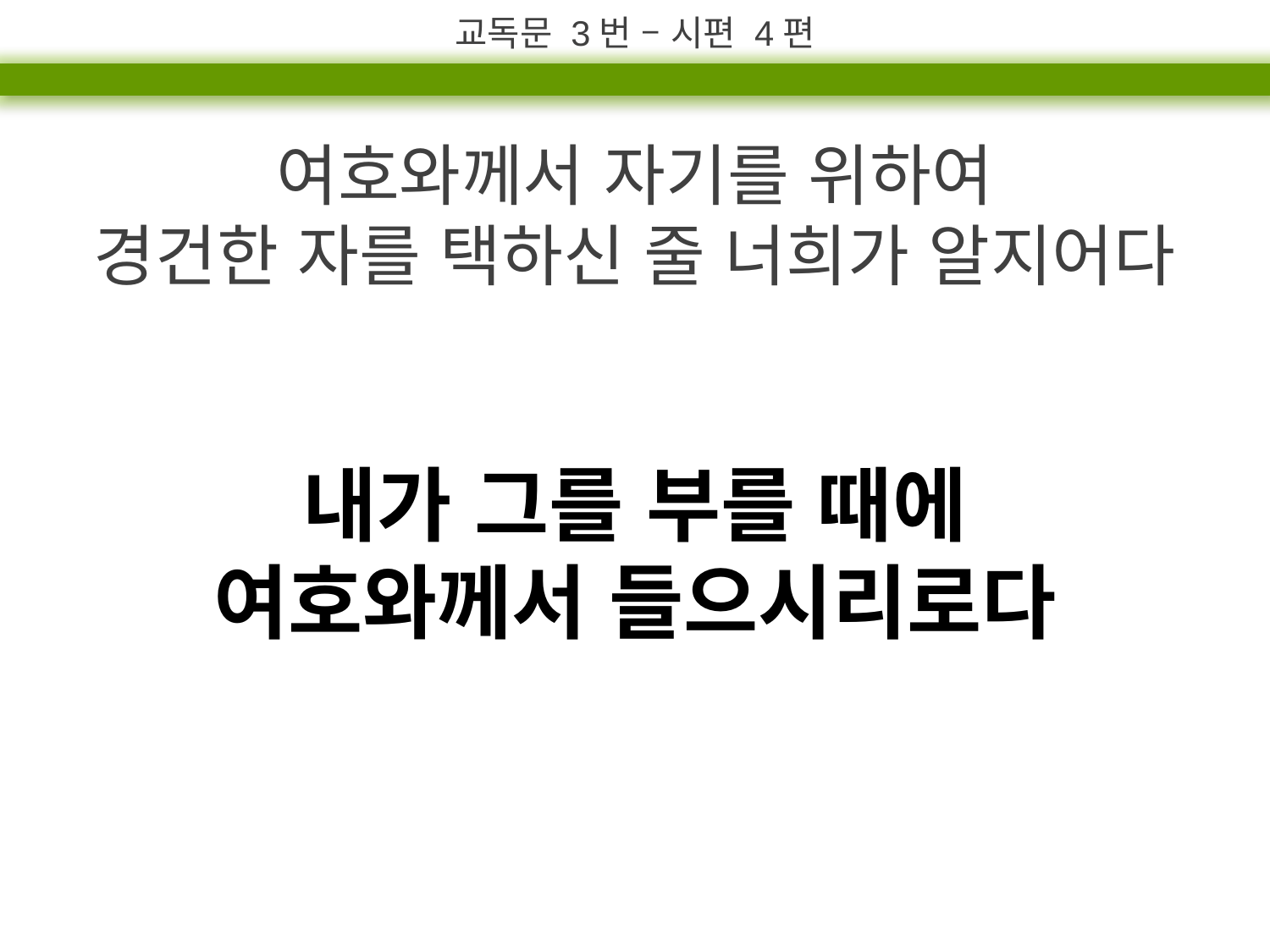

교독문 3번 – 시편 4편

여호와께서 자기를 위하여
경건한 자를 택하신 줄 너희가 알지어다
내가 그를 부를 때에
여호와께서 들으시리로다